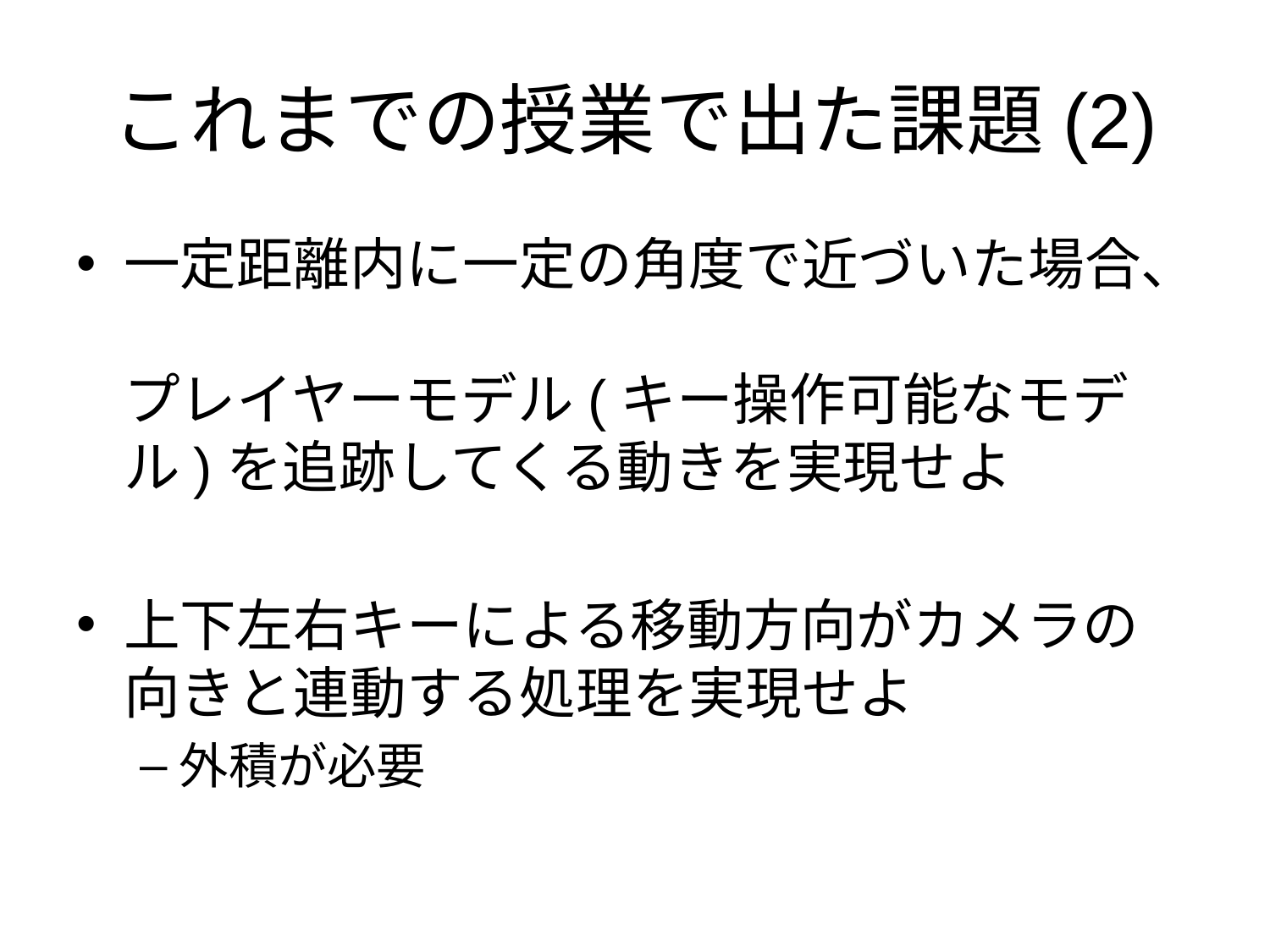

# これまでの授業で出た課題(2)
一定距離内に一定の角度で近づいた場合、
プレイヤーモデル(キー操作可能なモデル)を追跡してくる動きを実現せよ

上下左右キーによる移動方向がカメラの向きと連動する処理を実現せよ
外積が必要